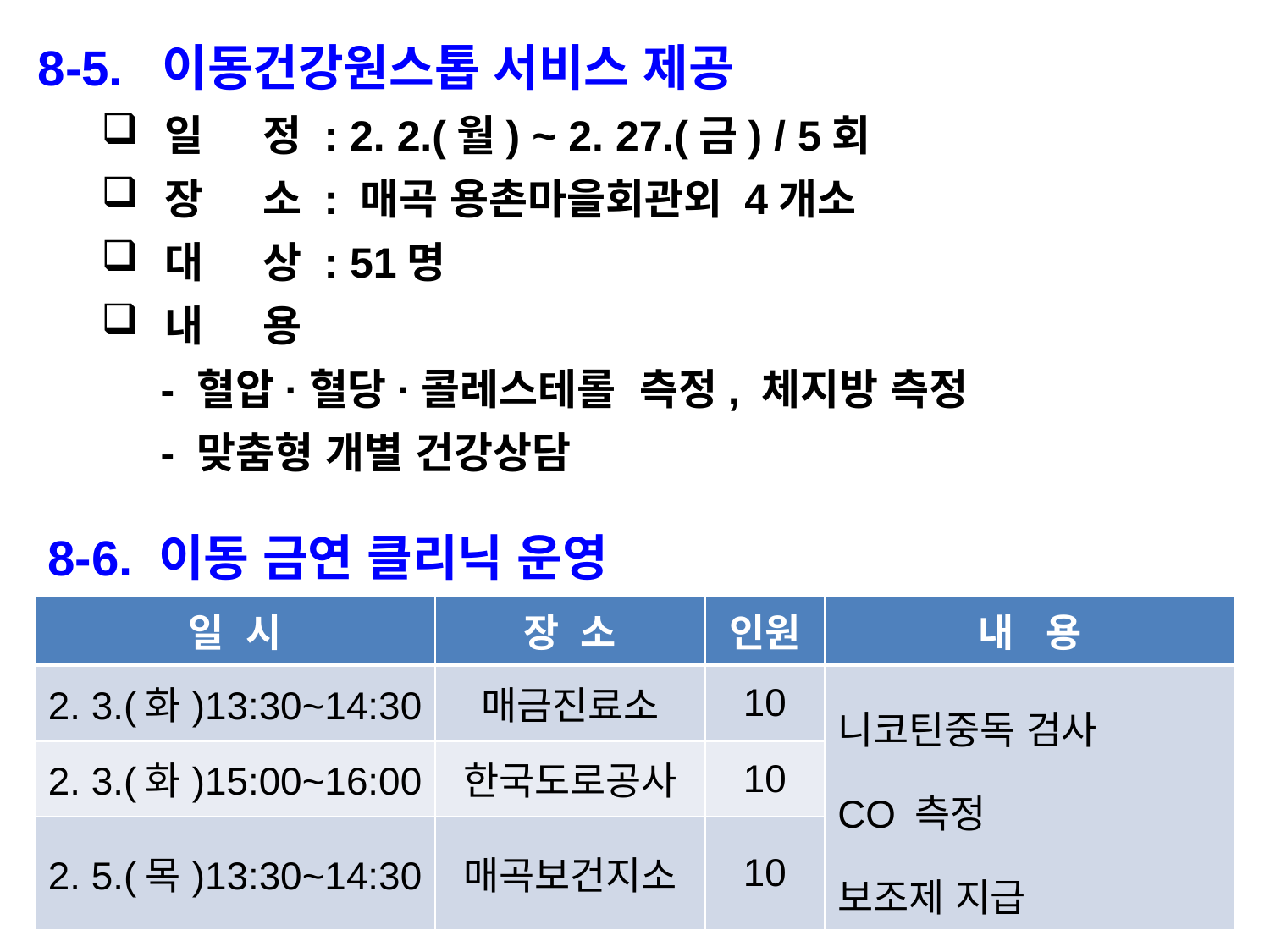

8-5.  이동건강원스톱 서비스 제공
일     정 : 2. 2.(월) ~ 2. 27.(금) / 5회
장     소 : 매곡 용촌마을회관외 4개소
대     상 : 51명
내     용
     - 혈압·혈당·콜레스테롤  측정, 체지방 측정
     - 맞춤형 개별 건강상담

8-6. 이동 금연 클리닉 운영

| 일 시 | 장 소 | 인원 | 내 용 |
| --- | --- | --- | --- |
| 2. 3.(화)13:30~14:30 | 매금진료소 | 10 | 니코틴중독 검사 CO 측정 보조제 지급 |
| 2. 3.(화)15:00~16:00 | 한국도로공사 | 10 |  |
| 2. 5.(목)13:30~14:30 | 매곡보건지소 | 10 |  |